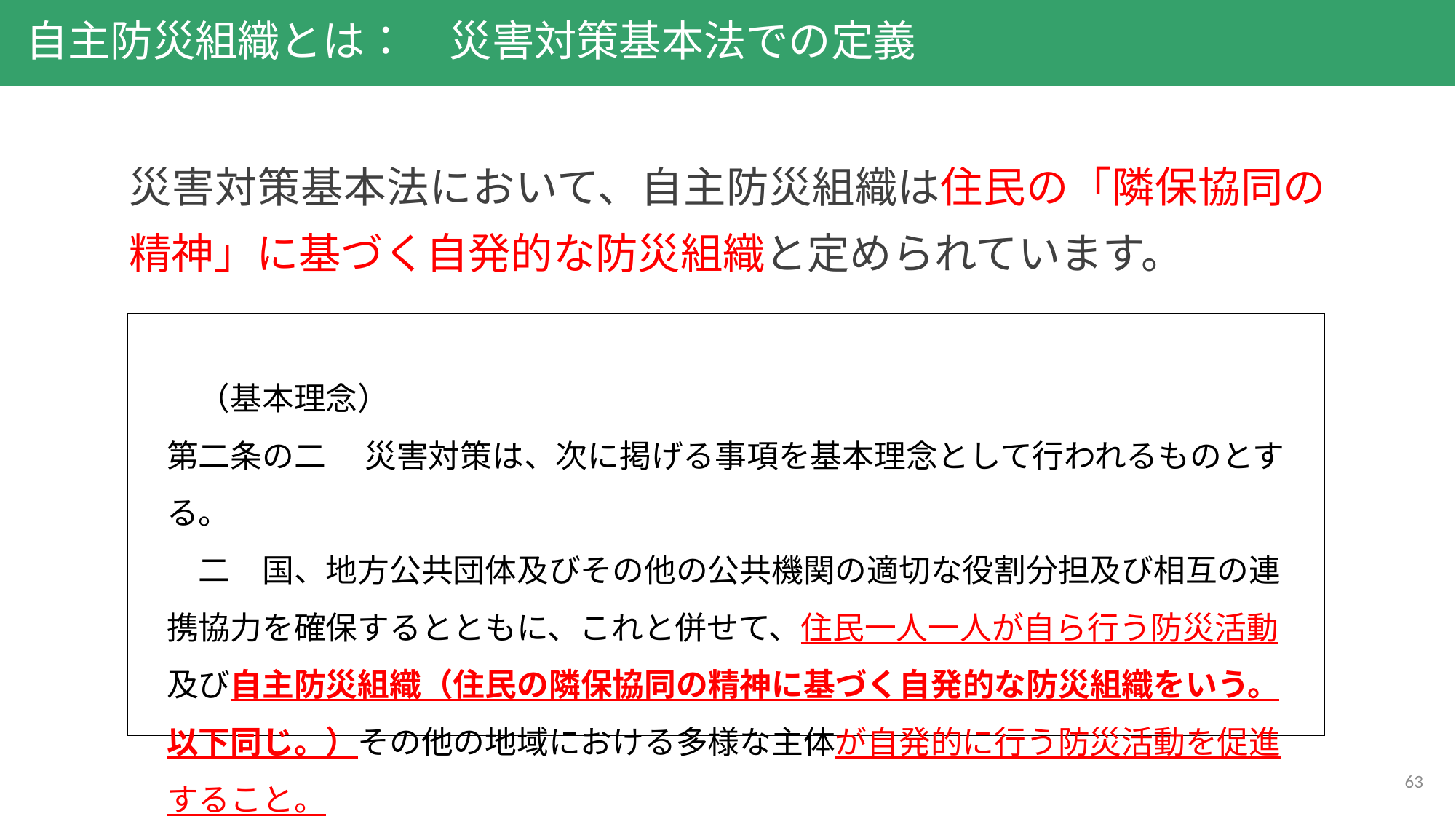

自主防災組織とは：　災害対策基本法での定義
災害対策基本法において、自主防災組織は住民の「隣保協同の精神」に基づく自発的な防災組織と定められています。

　（基本理念）
第二条の二 　災害対策は、次に掲げる事項を基本理念として行われるものとする。
　二　国、地方公共団体及びその他の公共機関の適切な役割分担及び相互の連携協力を確保するとともに、これと併せて、住民一人一人が自ら行う防災活動及び自主防災組織（住民の隣保協同の精神に基づく自発的な防災組織をいう。以下同じ。）その他の地域における多様な主体が自発的に行う防災活動を促進すること。

63